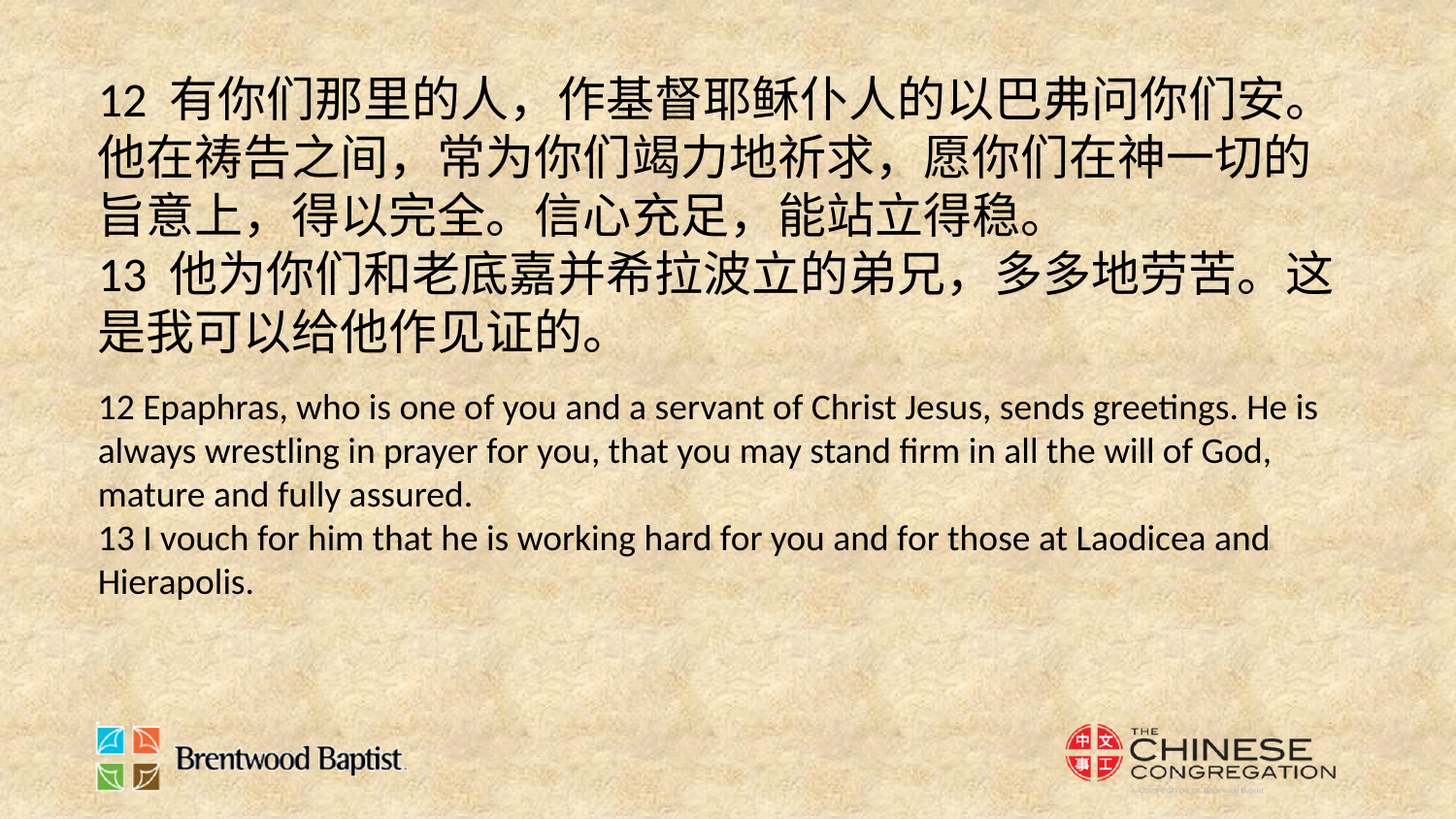

12 有你们那里的人，作基督耶稣仆人的以巴弗问你们安。他在祷告之间，常为你们竭力地祈求，愿你们在神一切的旨意上，得以完全。信心充足，能站立得稳。
13 他为你们和老底嘉并希拉波立的弟兄，多多地劳苦。这是我可以给他作见证的。

12 Epaphras, who is one of you and a servant of Christ Jesus, sends greetings. He is always wrestling in prayer for you, that you may stand firm in all the will of God, mature and fully assured.
13 I vouch for him that he is working hard for you and for those at Laodicea and Hierapolis.